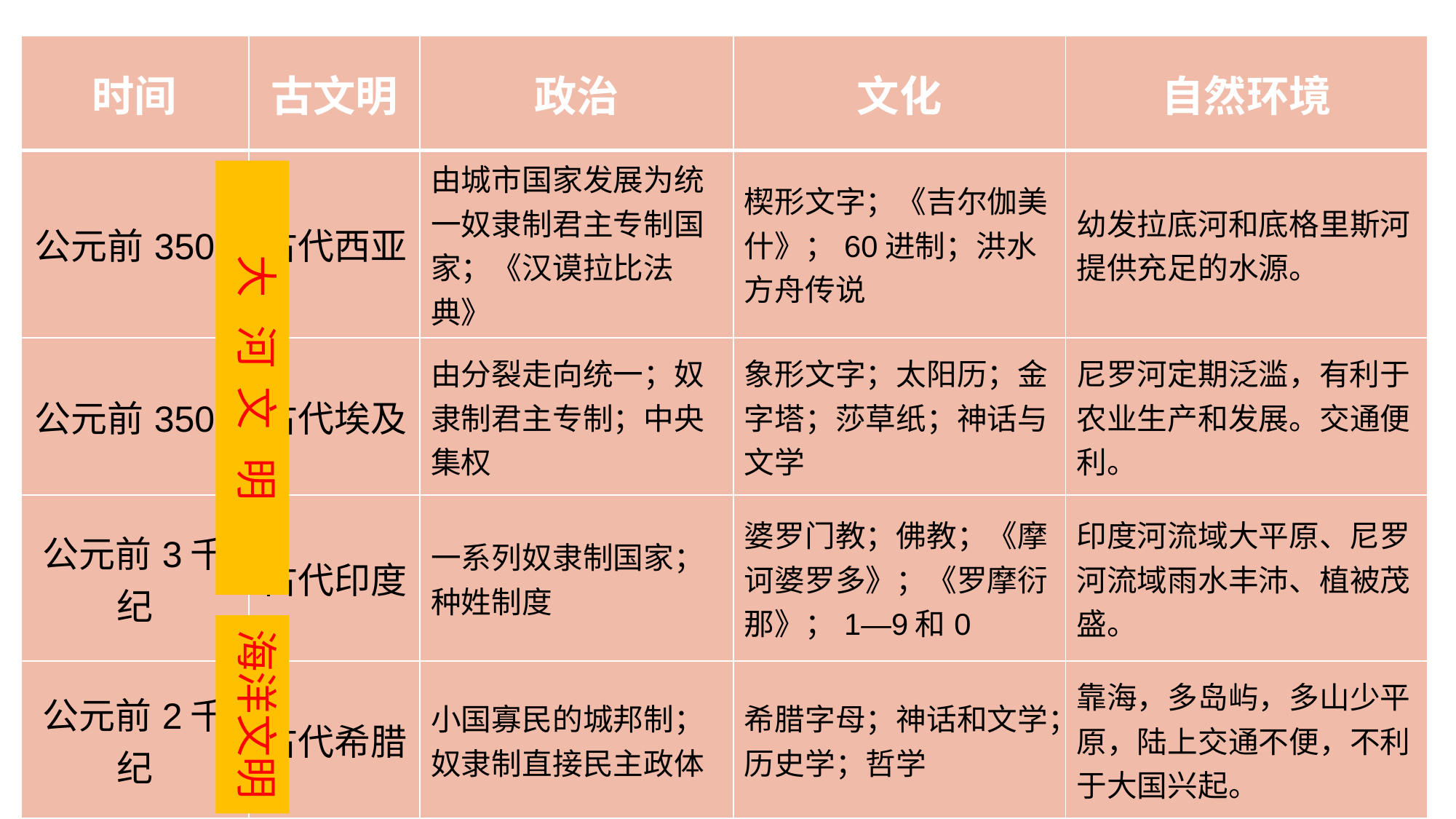

| 时间 | 古文明 | 政治 | 文化 | 自然环境 |
| --- | --- | --- | --- | --- |
| 公元前3500 | 古代西亚 | 由城市国家发展为统一奴隶制君主专制国家；《汉谟拉比法典》 | 楔形文字；《吉尔伽美什》；60进制；洪水方舟传说 | 幼发拉底河和底格里斯河提供充足的水源。 |
| 公元前3500 | 古代埃及 | 由分裂走向统一；奴隶制君主专制；中央集权 | 象形文字；太阳历；金字塔；莎草纸；神话与文学 | 尼罗河定期泛滥，有利于农业生产和发展。交通便利。 |
| 公元前3千纪 | 古代印度 | 一系列奴隶制国家；种姓制度 | 婆罗门教；佛教；《摩诃婆罗多》；《罗摩衍那》；1—9和0 | 印度河流域大平原、尼罗河流域雨水丰沛、植被茂盛。 |
| 公元前2千纪 | 古代希腊 | 小国寡民的城邦制；奴隶制直接民主政体 | 希腊字母；神话和文学；历史学；哲学 | 靠海，多岛屿，多山少平原，陆上交通不便，不利于大国兴起。 |
大   河  文   明
海洋文明